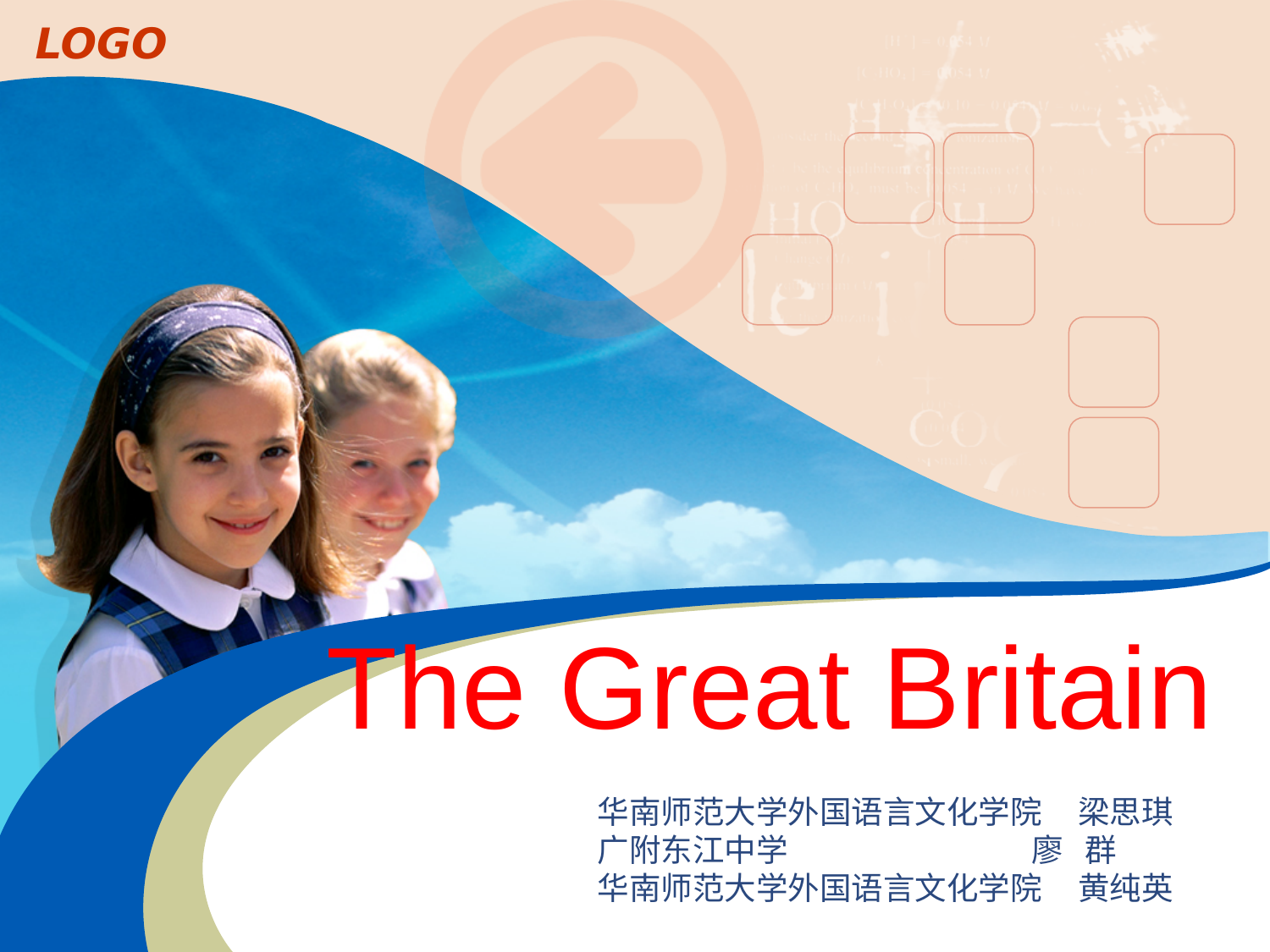

# The Great Britain
华南师范大学外国语言文化学院     梁思琪
广附东江中学                                  廖   群
华南师范大学外国语言文化学院     黄纯英